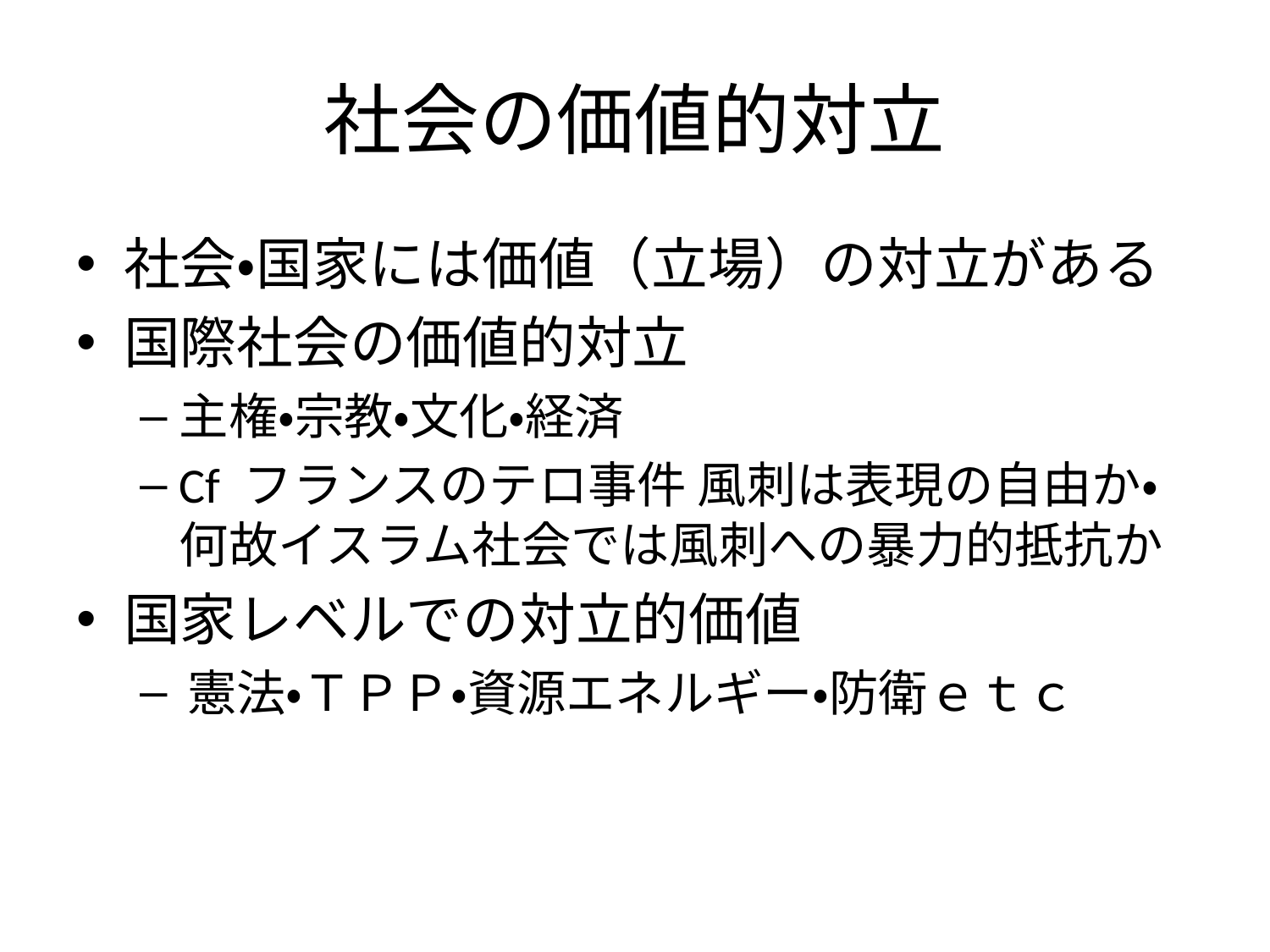

# 社会の価値的対立
社会・国家には価値（立場）の対立がある
国際社会の価値的対立
主権・宗教・文化・経済
Cf フランスのテロ事件 風刺は表現の自由か・何故イスラム社会では風刺への暴力的抵抗か
国家レベルでの対立的価値
憲法・ＴＰＰ・資源エネルギー・防衛ｅｔｃ